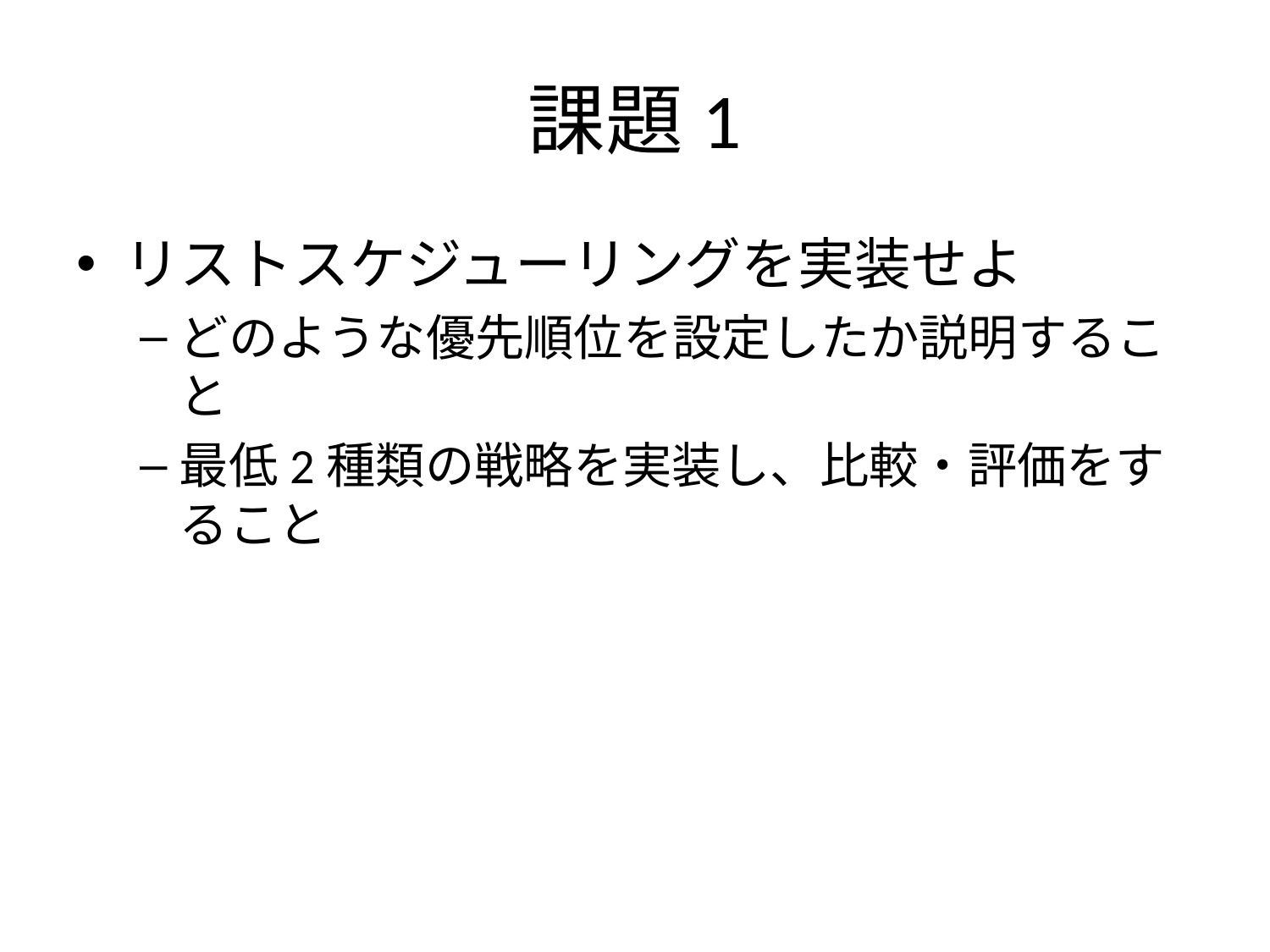

# 課題1
リストスケジューリングを実装せよ
どのような優先順位を設定したか説明すること
最低2種類の戦略を実装し、比較・評価をすること